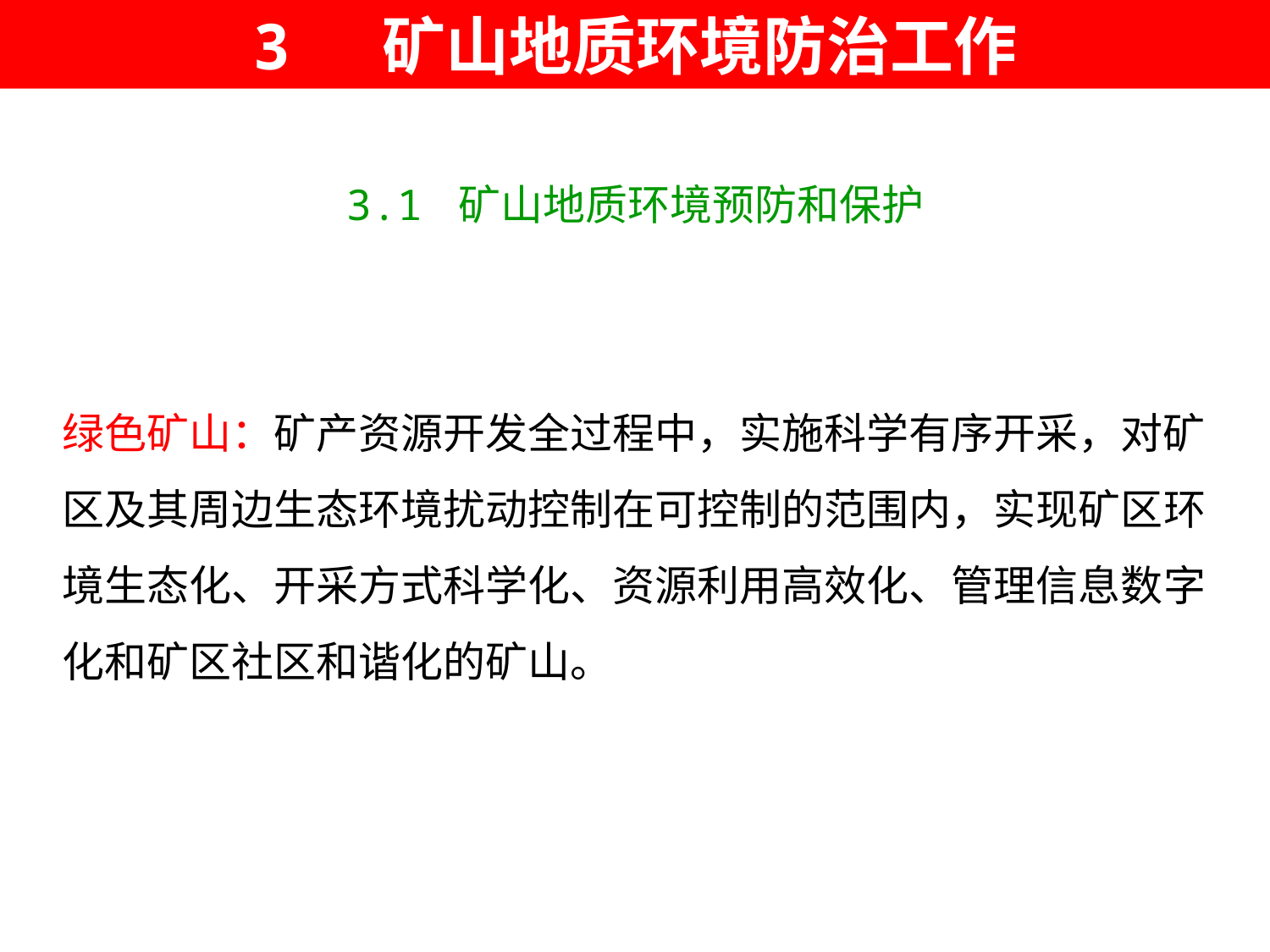

3  矿山地质环境防治工作
3.1 矿山地质环境预防和保护
绿色矿山：矿产资源开发全过程中，实施科学有序开采，对矿区及其周边生态环境扰动控制在可控制的范围内，实现矿区环境生态化、开采方式科学化、资源利用高效化、管理信息数字化和矿区社区和谐化的矿山。